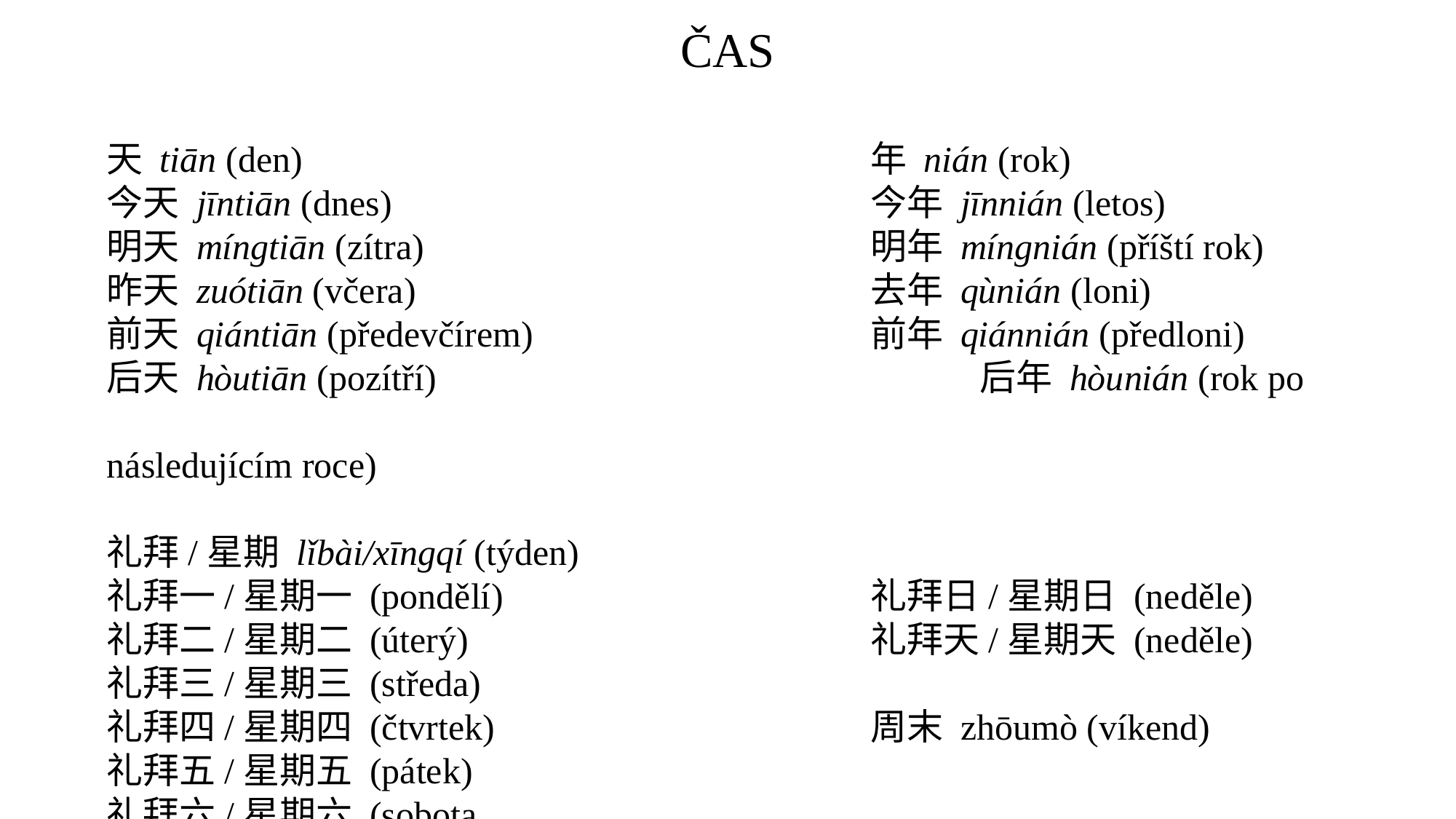

ČAS

天 tiān (den)						年 nián (rok)
今天 jīntiān (dnes)					今年 jīnnián (letos)
明天 míngtiān (zítra)					明年 míngnián (příští rok)
昨天 zuótiān (včera)					去年 qùnián (loni)
前天 qiántiān (předevčírem)				前年 qiánnián (předloni)
后天 hòutiān (pozítří)					后年 hòunián (rok po 									         následujícím roce)

礼拜/星期 lǐbài/xīngqí (týden)
礼拜一/星期一 (pondělí)				礼拜日/星期日 (neděle)
礼拜二/星期二 (úterý)				礼拜天/星期天 (neděle)
礼拜三/星期三 (středa)
礼拜四/星期四 (čtvrtek)				周末 zhōumò (víkend)
礼拜五/星期五 (pátek)
礼拜六/星期六 (sobota